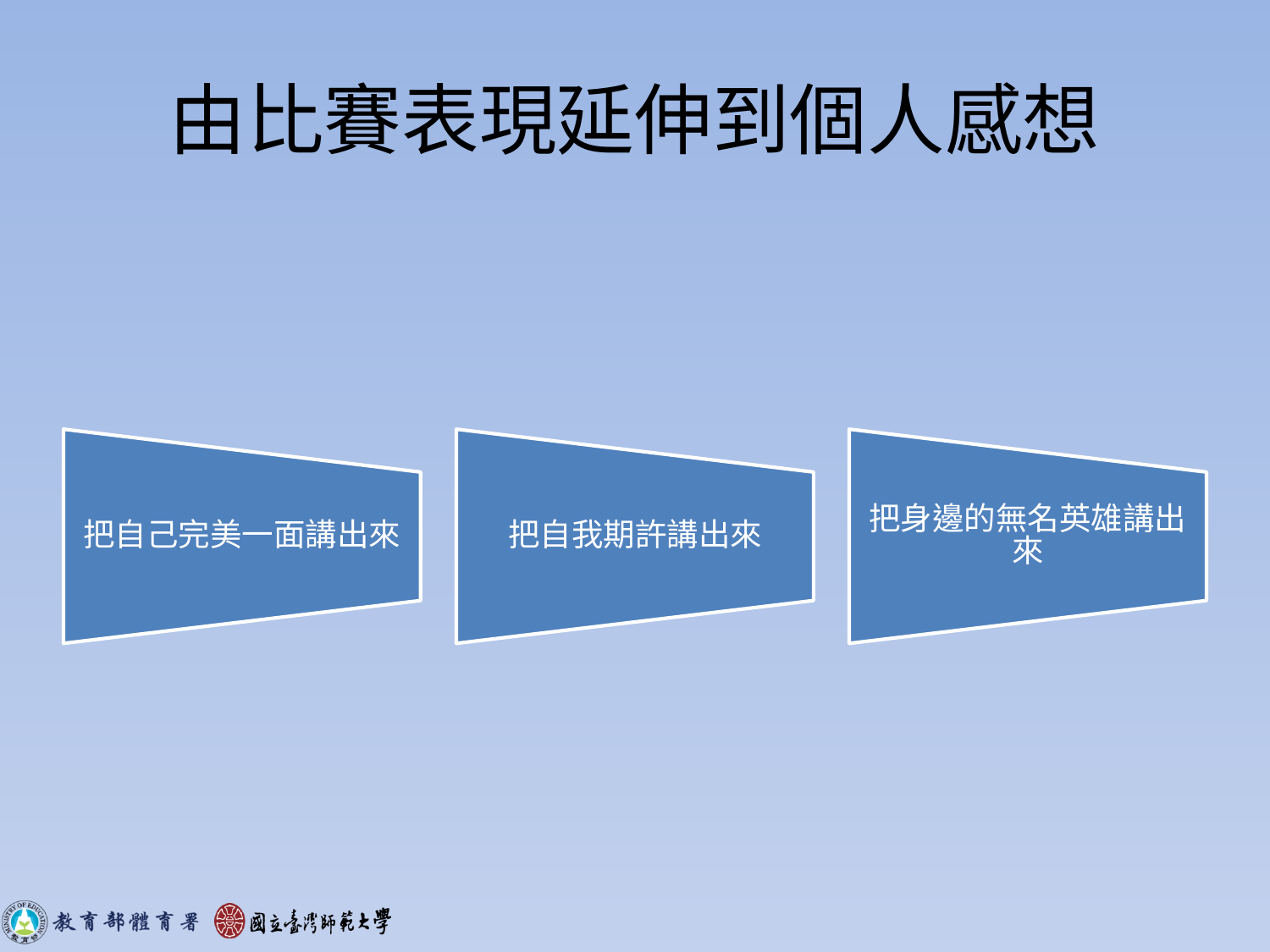

# 由比賽表現延伸到個人感想

把自己完美一面講出來
把自我期許講出來
把身邊的無名英雄講出來